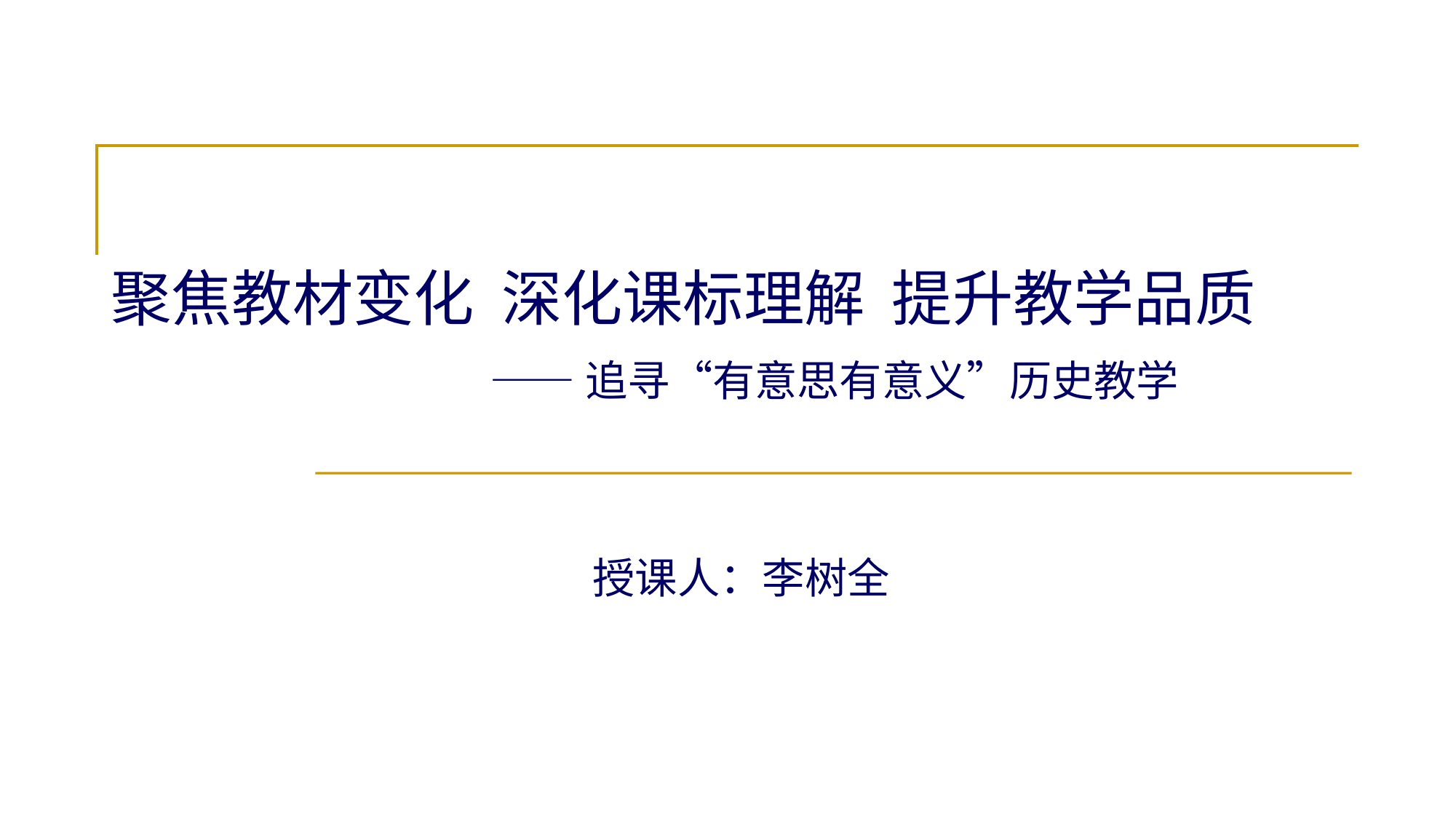

聚焦教材变化  深化课标理解  提升教学品质
                      ——追寻“有意思有意义”历史教学
授课人：李树全